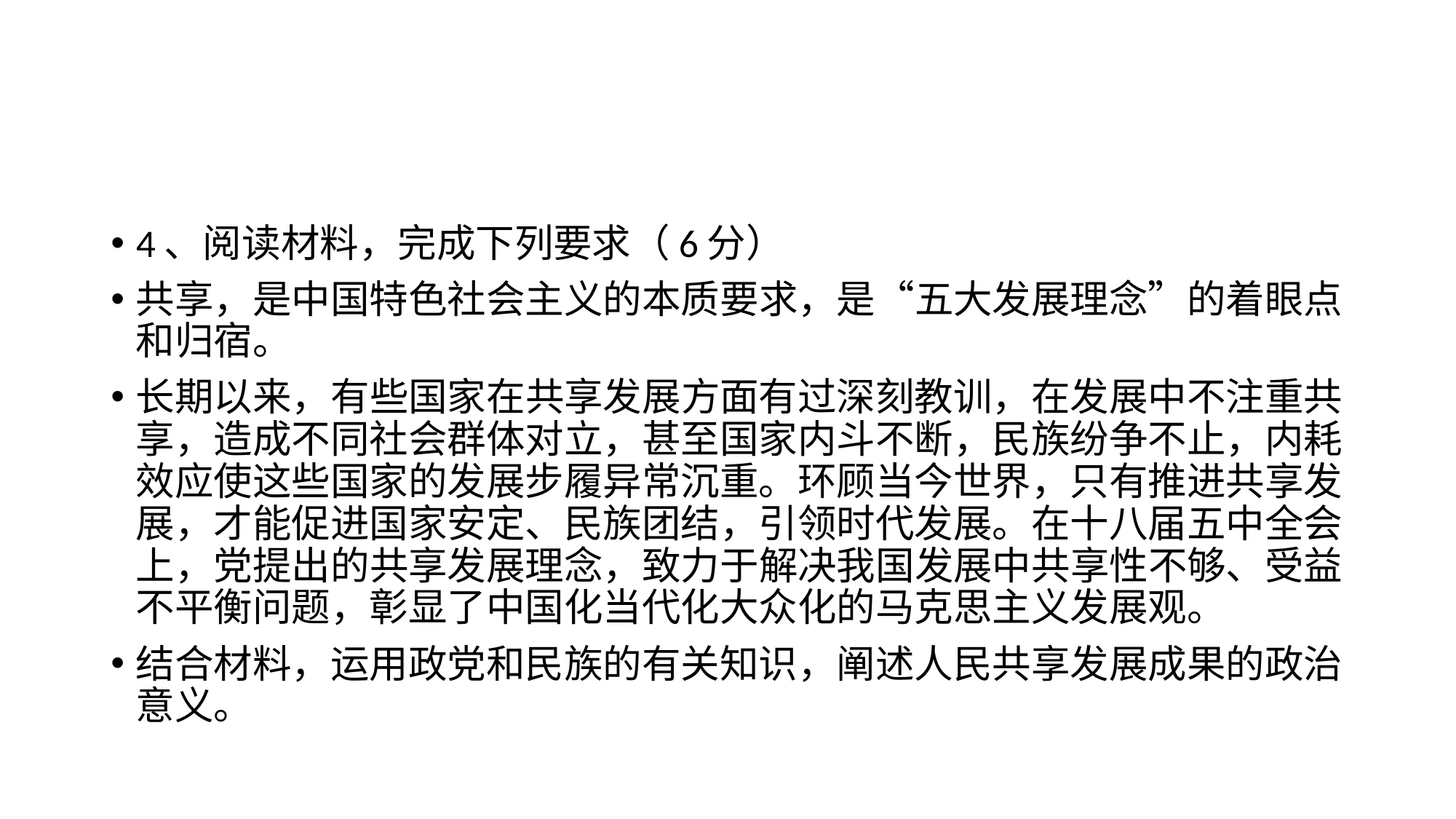

#
4、阅读材料，完成下列要求（6分）
共享，是中国特色社会主义的本质要求，是“五大发展理念”的着眼点和归宿。
长期以来，有些国家在共享发展方面有过深刻教训，在发展中不注重共享，造成不同社会群体对立，甚至国家内斗不断，民族纷争不止，内耗效应使这些国家的发展步履异常沉重。环顾当今世界，只有推进共享发展，才能促进国家安定、民族团结，引领时代发展。在十八届五中全会上，党提出的共享发展理念，致力于解决我国发展中共享性不够、受益不平衡问题，彰显了中国化当代化大众化的马克思主义发展观。
结合材料，运用政党和民族的有关知识，阐述人民共享发展成果的政治意义。